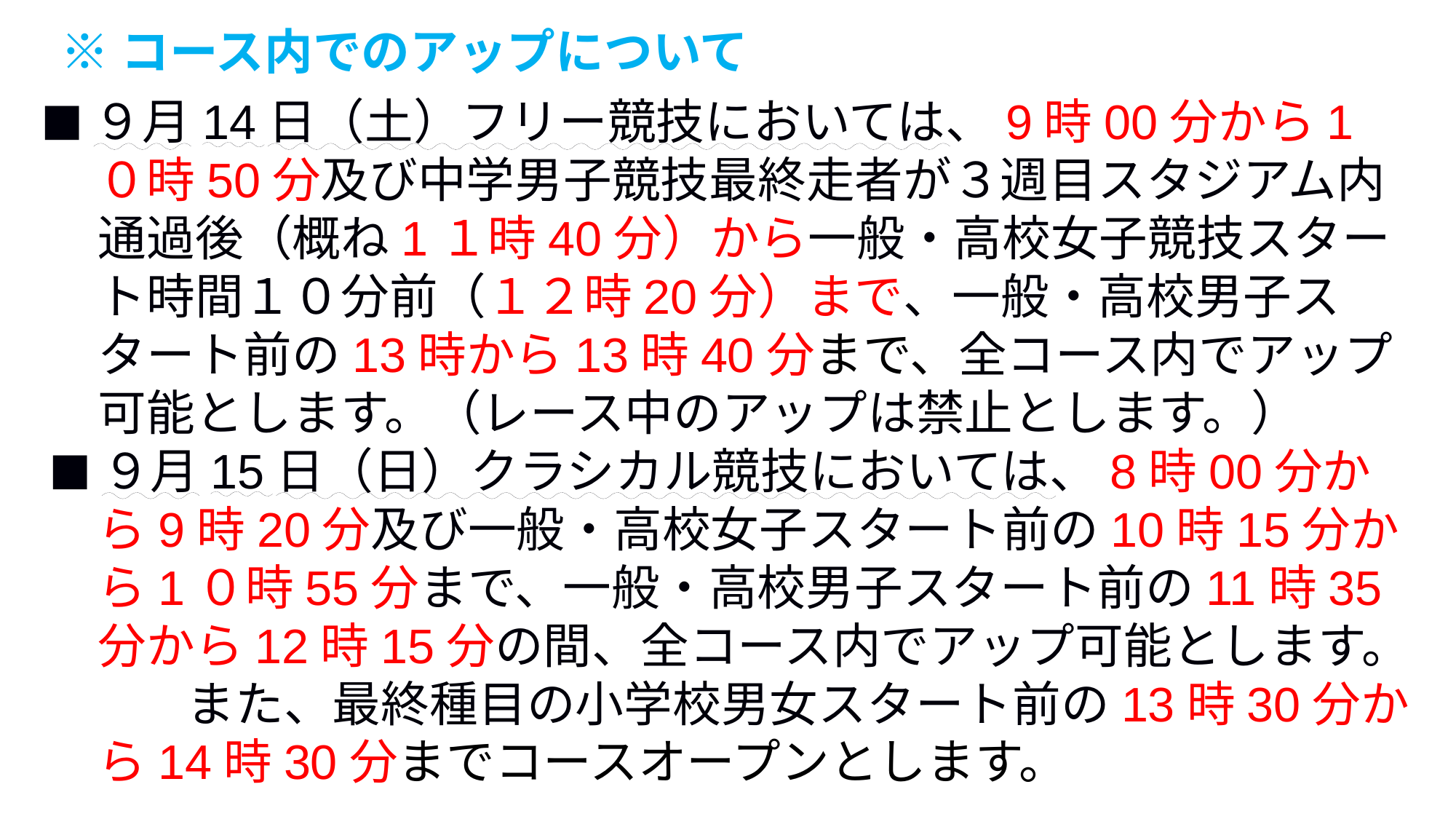

※コース内でのアップについて
■９月14日（土）フリー競技においては、9時00分から1０時50分及び中学男子競技最終走者が３週目スタジアム内通過後（概ね1１時40分）から一般・高校女子競技スタート時間１０分前（１２時20分）まで、一般・高校男子スタート前の13時から13時40分まで、全コース内でアップ可能とします。（レース中のアップは禁止とします。）
 ■９月15日（日）クラシカル競技においては、8時00分から9時20分及び一般・高校女子スタート前の10時15分から1０時55分まで、一般・高校男子スタート前の11時35分から12時15分の間、全コース内でアップ可能とします。
　　　また、最終種目の小学校男女スタート前の13時30分から14時30分までコースオープンとします。